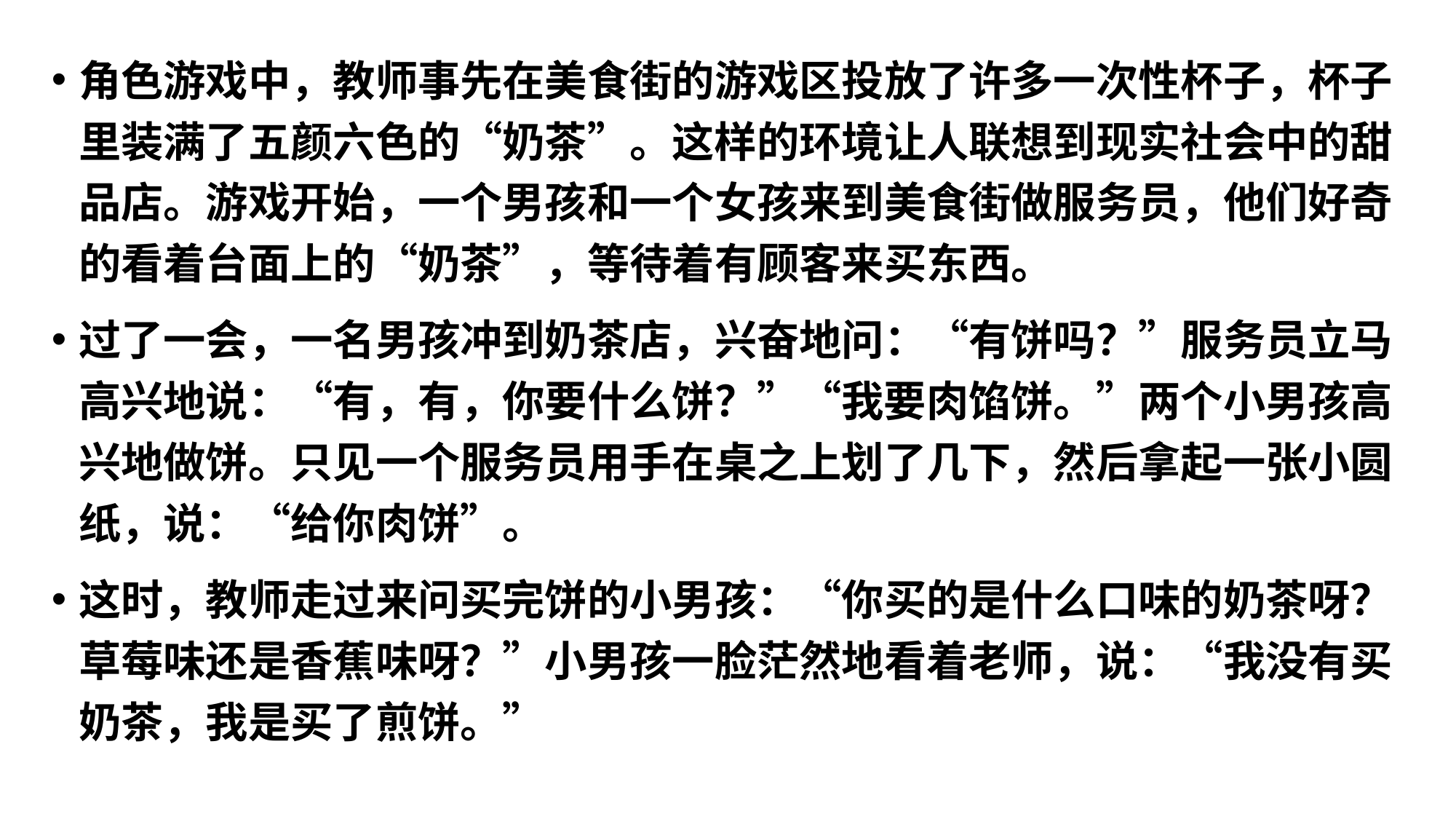

角色游戏中，教师事先在美食街的游戏区投放了许多一次性杯子，杯子里装满了五颜六色的“奶茶”。这样的环境让人联想到现实社会中的甜品店。游戏开始，一个男孩和一个女孩来到美食街做服务员，他们好奇的看着台面上的“奶茶”，等待着有顾客来买东西。
过了一会，一名男孩冲到奶茶店，兴奋地问：“有饼吗？”服务员立马高兴地说：“有，有，你要什么饼？”“我要肉馅饼。”两个小男孩高兴地做饼。只见一个服务员用手在桌之上划了几下，然后拿起一张小圆纸，说：“给你肉饼”。
这时，教师走过来问买完饼的小男孩：“你买的是什么口味的奶茶呀？草莓味还是香蕉味呀？”小男孩一脸茫然地看着老师，说：“我没有买奶茶，我是买了煎饼。”